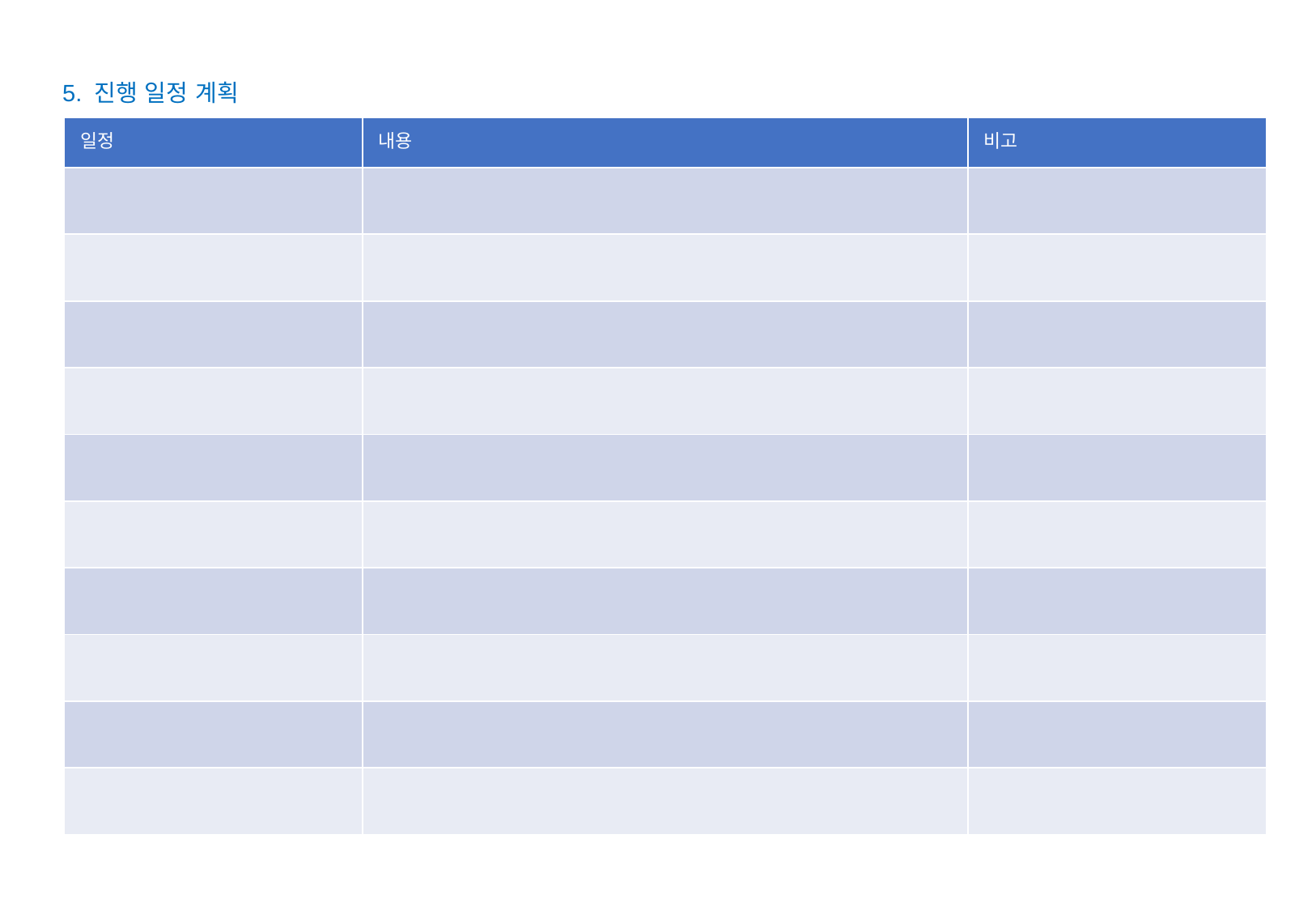

5. 진행 일정 계획
| 일정 | 내용 | 비고 |
| --- | --- | --- |
|  |  |  |
|  |  |  |
|  |  |  |
|  |  |  |
|  |  |  |
|  |  |  |
|  |  |  |
|  |  |  |
|  |  |  |
|  |  |  |